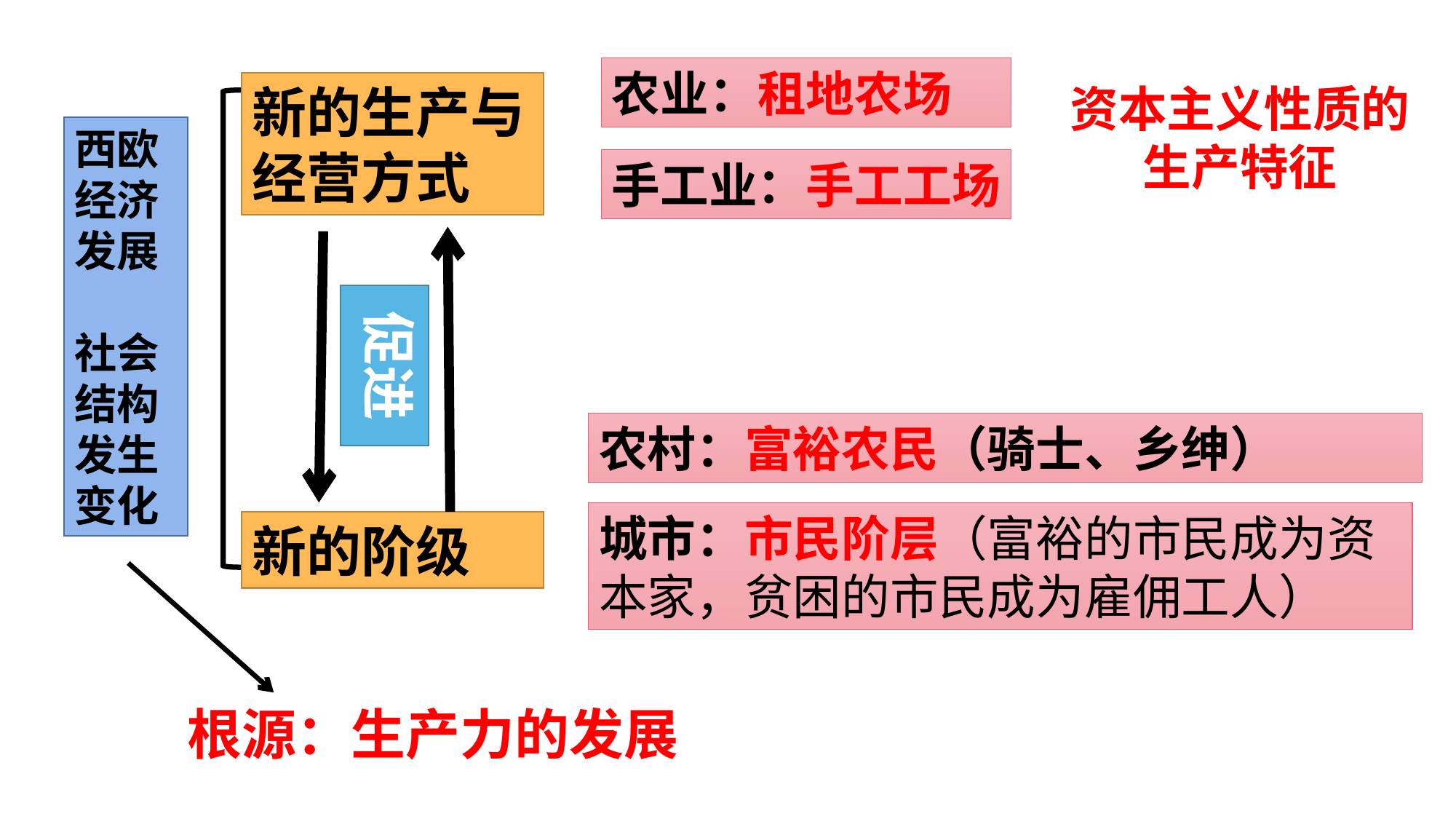

课件优秀课件课件下载人教部编版历史九上第13课西欧经济和社会的发展课件（17张PPT）课件优秀课件ppt课件免费
农业：租地农场
新的生产与经营方式
资本主义性质的
生产特征

西欧经济发展

社会结构发生变化
手工业：手工工场
促进
农村：富裕农民（骑士、乡绅）
城市：市民阶层（富裕的市民成为资本家，贫困的市民成为雇佣工人）
新的阶级
根源：生产力的发展
课件优秀课件课件下载人教部编版历史九上第13课西欧经济和社会的发展课件（17张PPT）课件优秀课件ppt课件免费